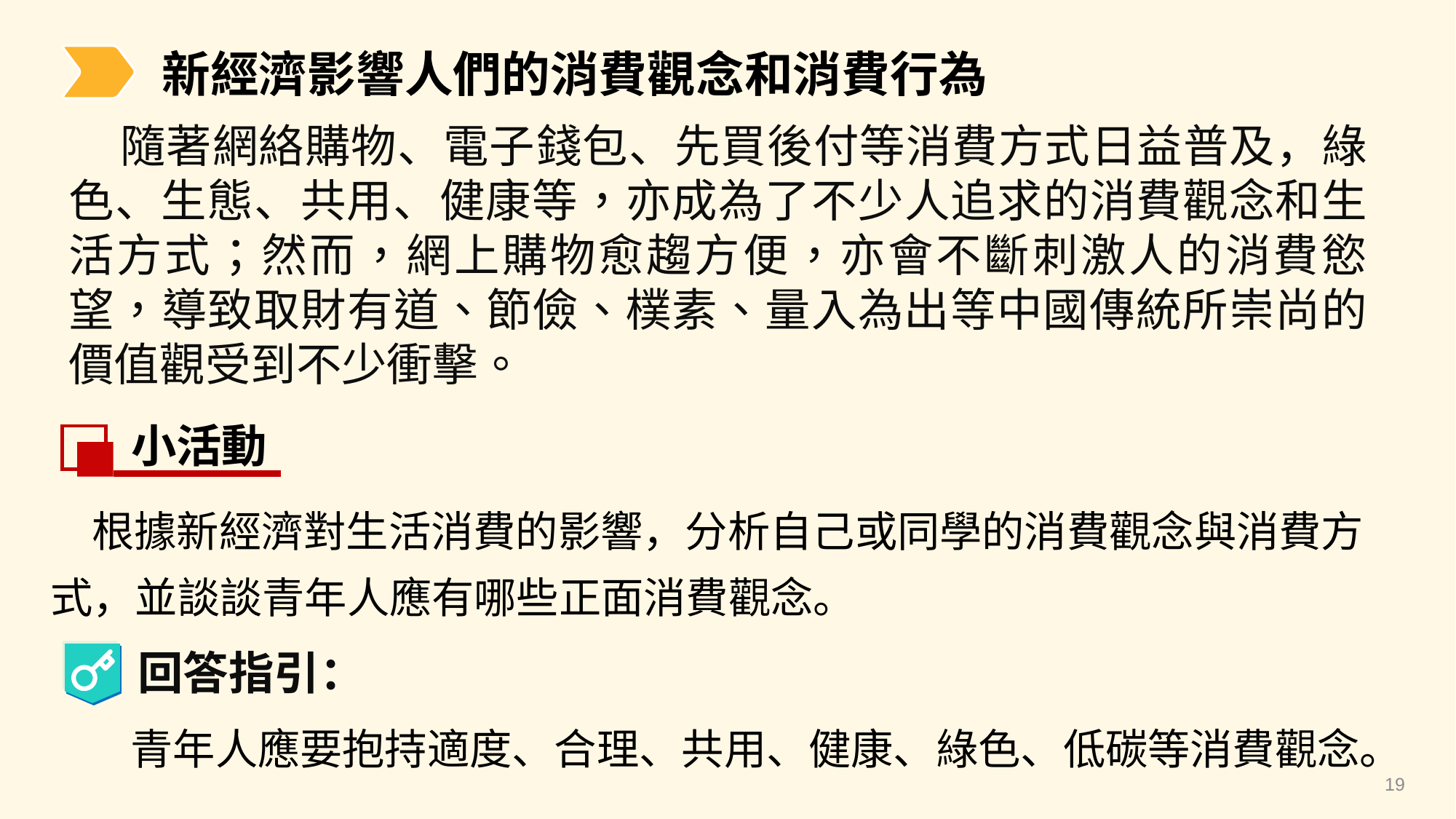

新經濟影響人們的消費觀念和消費行為

    隨著網絡購物、電子錢包、先買後付等消費方式日益普及，綠色、生態、共用、健康等，亦成為了不少人追求的消費觀念和生活方式；然而，網上購物愈趨方便，亦會不斷刺激人的消費慾望，導致取財有道、節儉、樸素、量入為出等中國傳統所崇尚的價值觀受到不少衝擊。
小活動

    根據新經濟對生活消費的影響，分析自己或同學的消費觀念與消費方式，並談談青年人應有哪些正面消費觀念。
回答指引：

青年人應要抱持適度、合理、共用、健康、綠色、低碳等消費觀念。